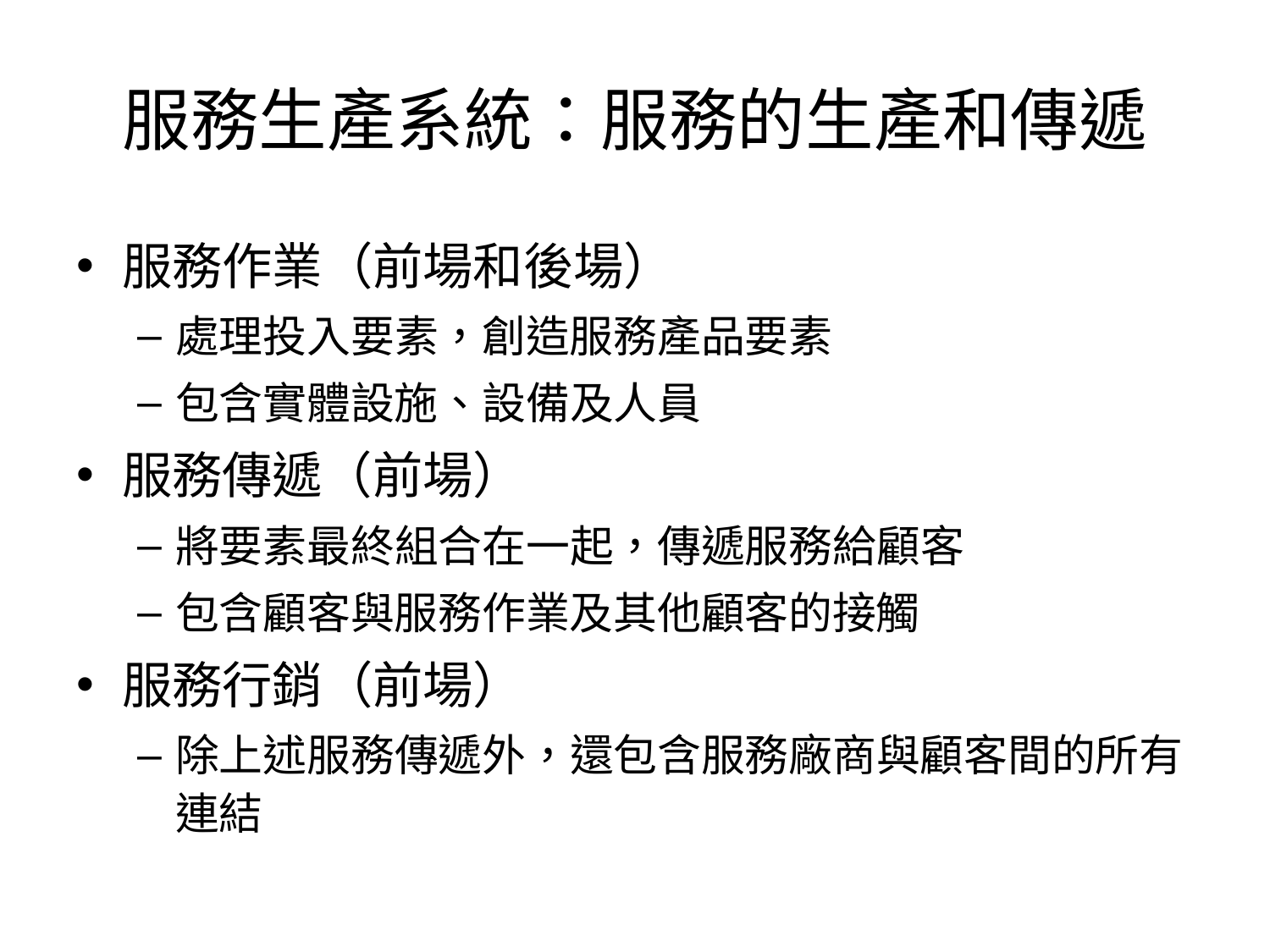

# 服務生產系統：服務的生產和傳遞
服務作業（前場和後場）
處理投入要素，創造服務產品要素
包含實體設施、設備及人員
服務傳遞（前場）
將要素最終組合在一起，傳遞服務給顧客
包含顧客與服務作業及其他顧客的接觸
服務行銷（前場）
除上述服務傳遞外，還包含服務廠商與顧客間的所有連結